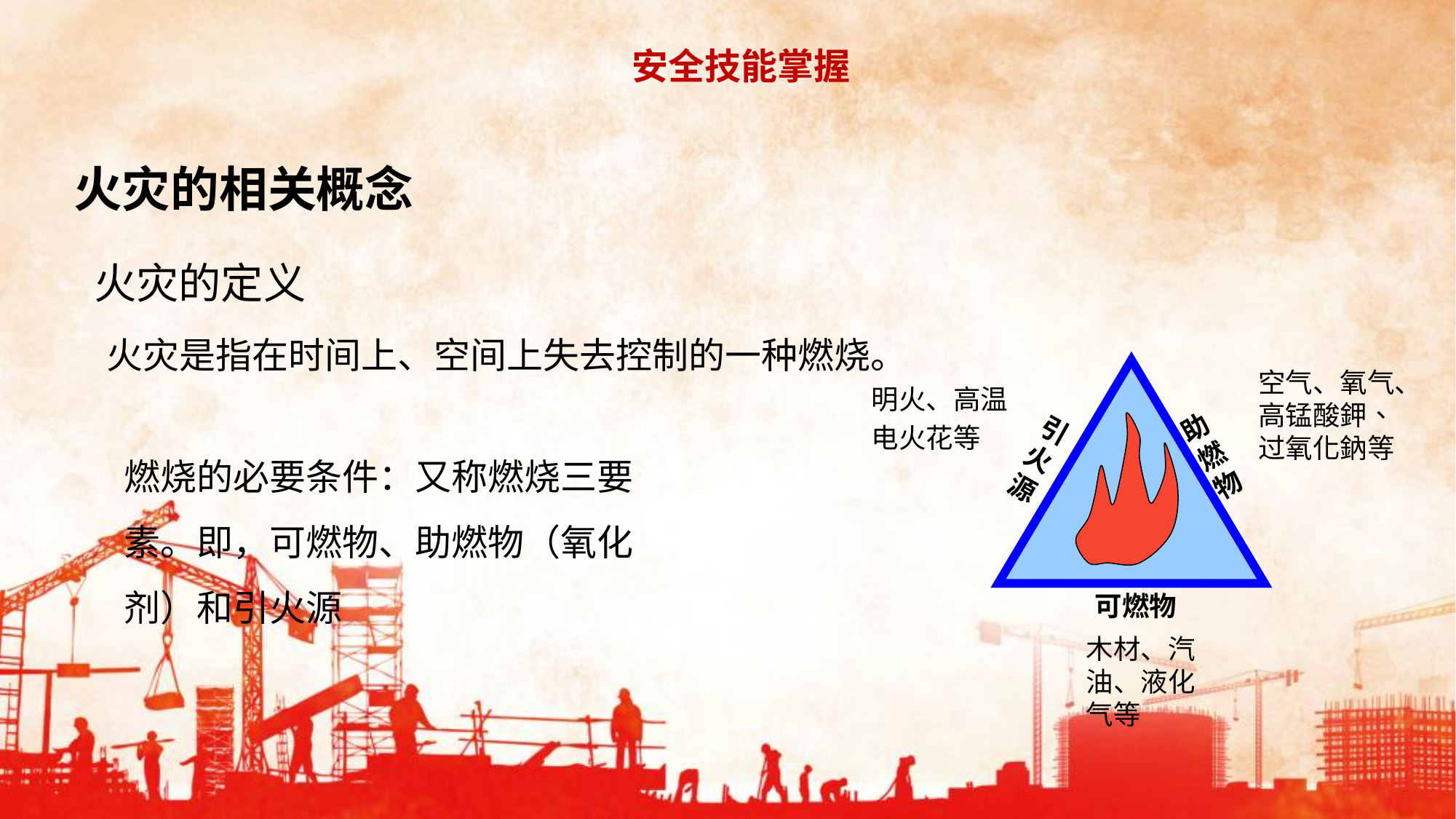

安全技能掌握
火灾的相关概念
  火灾的定义

    火灾是指在时间上、空间上失去控制的一种燃烧。

空气、氧气、高锰酸鉀、过氧化鈉等
明火、高温
电火花等
引火源
助燃物

可燃物
木材、汽油、液化气等
燃烧的必要条件：又称燃烧三要素。即，可燃物、助燃物（氧化剂）和引火源